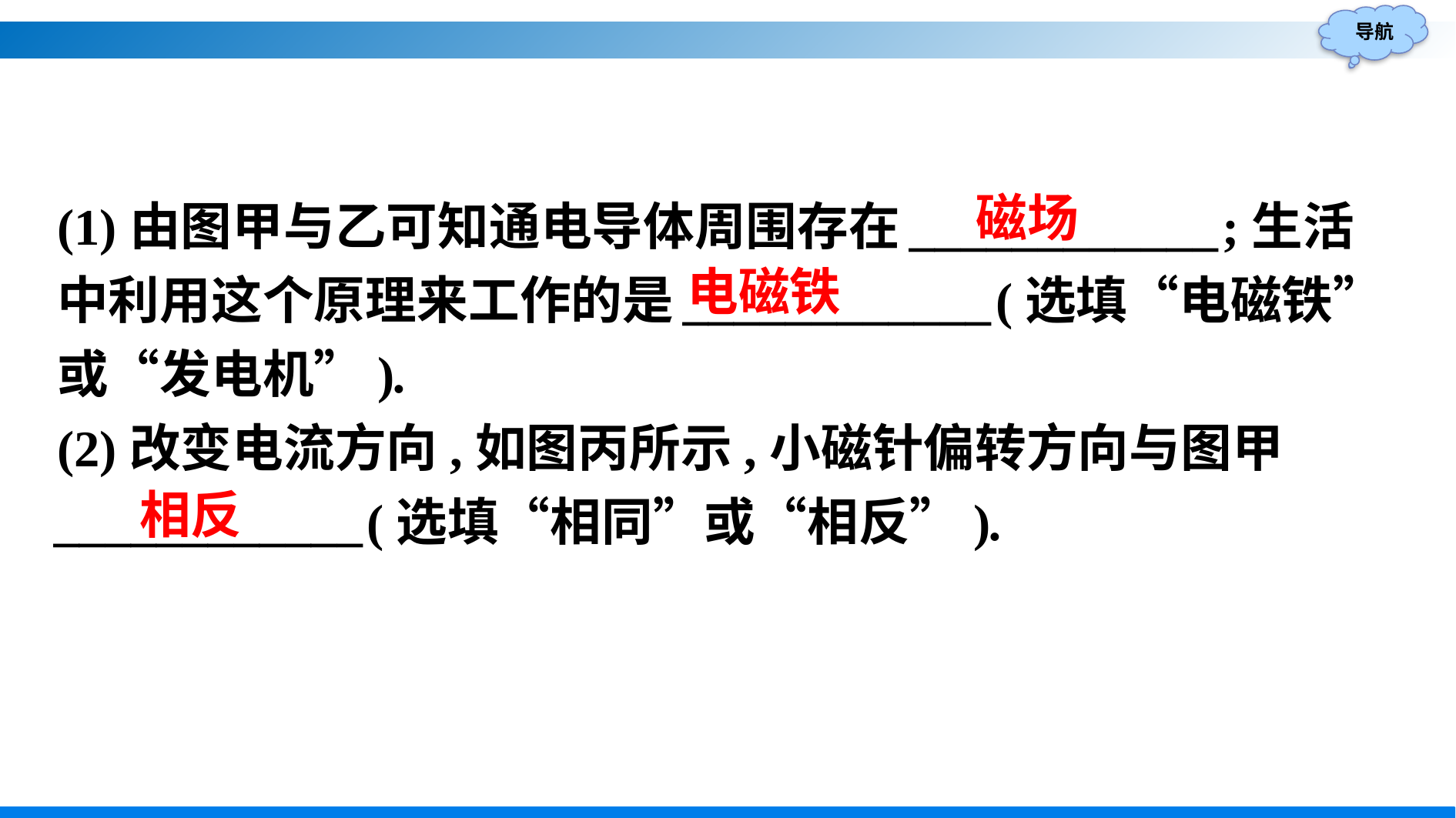

(1)由图甲与乙可知通电导体周围存在____________;生活中利用这个原理来工作的是____________(选填“电磁铁”或“发电机”).
(2)改变电流方向,如图丙所示,小磁针偏转方向与图甲____________(选填“相同”或“相反”).
磁场
电磁铁
相反